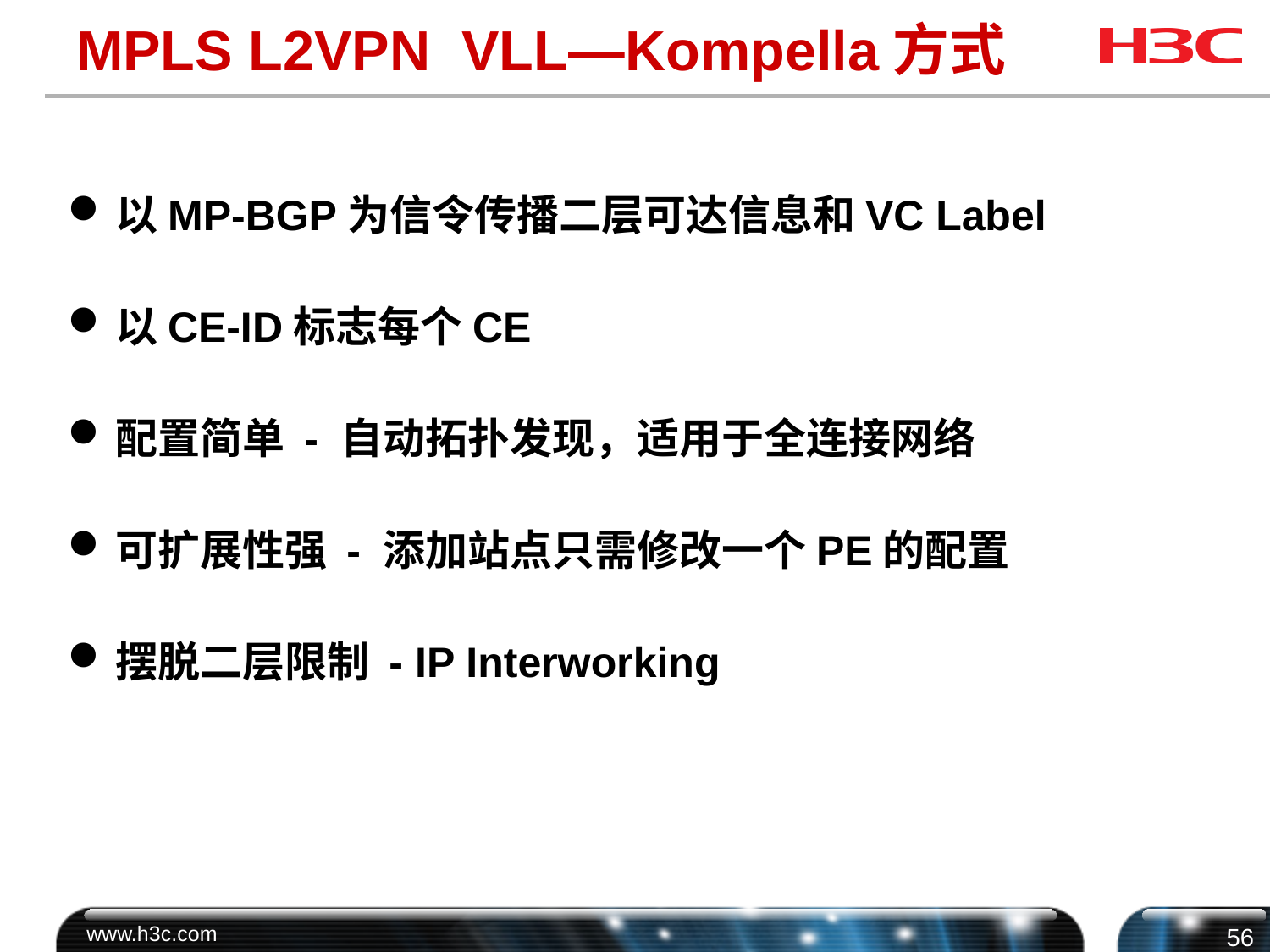

# MPLS L2VPN  VLL—Kompella方式

以MP-BGP为信令传播二层可达信息和VC Label

以CE-ID标志每个CE

配置简单 - 自动拓扑发现，适用于全连接网络

可扩展性强 - 添加站点只需修改一个PE的配置

摆脱二层限制 - IP Interworking